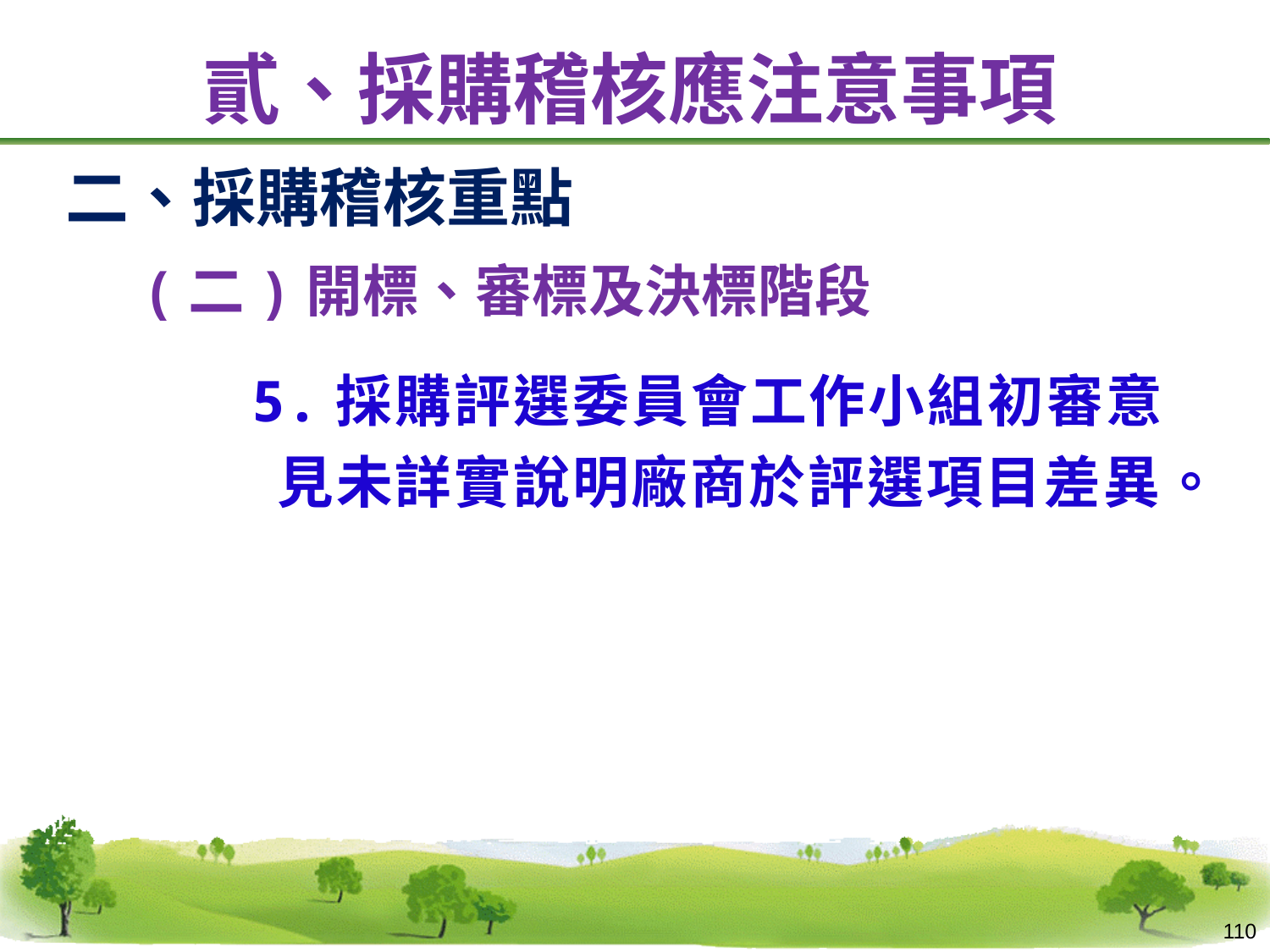

# 貳、採購稽核應注意事項
二、採購稽核重點
(二)開標、審標及決標階段
   5.採購評選委員會工作小組初審意見未詳實說明廠商於評選項目差異。

110